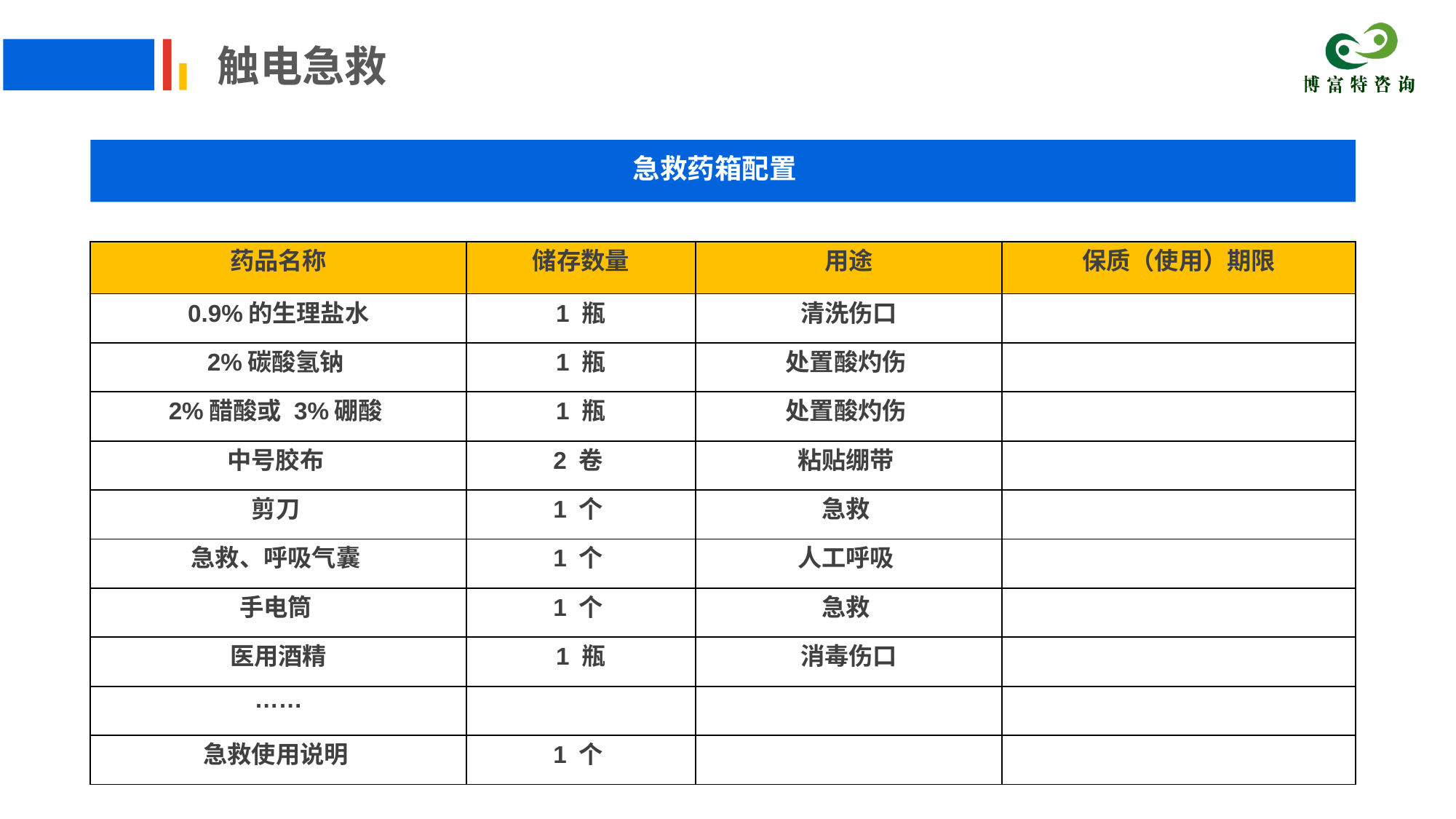

触电急救

急救药箱配置
| 药品名称 | 储存数量 | 用途 | 保质（使用）期限 |
| --- | --- | --- | --- |
| 0.9%的生理盐水 | 1 瓶 | 清洗伤口 |  |
| 2%碳酸氢钠 | 1 瓶 | 处置酸灼伤 |  |
| 2%醋酸或 3%硼酸 | 1 瓶 | 处置酸灼伤 |  |
| 中号胶布 | 2 卷 | 粘贴绷带 |  |
| 剪刀 | 1 个 | 急救 |  |
| 急救、呼吸气囊 | 1 个 | 人工呼吸 |  |
| 手电筒 | 1 个 | 急救 |  |
| 医用酒精 | 1 瓶 | 消毒伤口 |  |
| …… |  |  |  |
| 急救使用说明 | 1 个 |  |  |